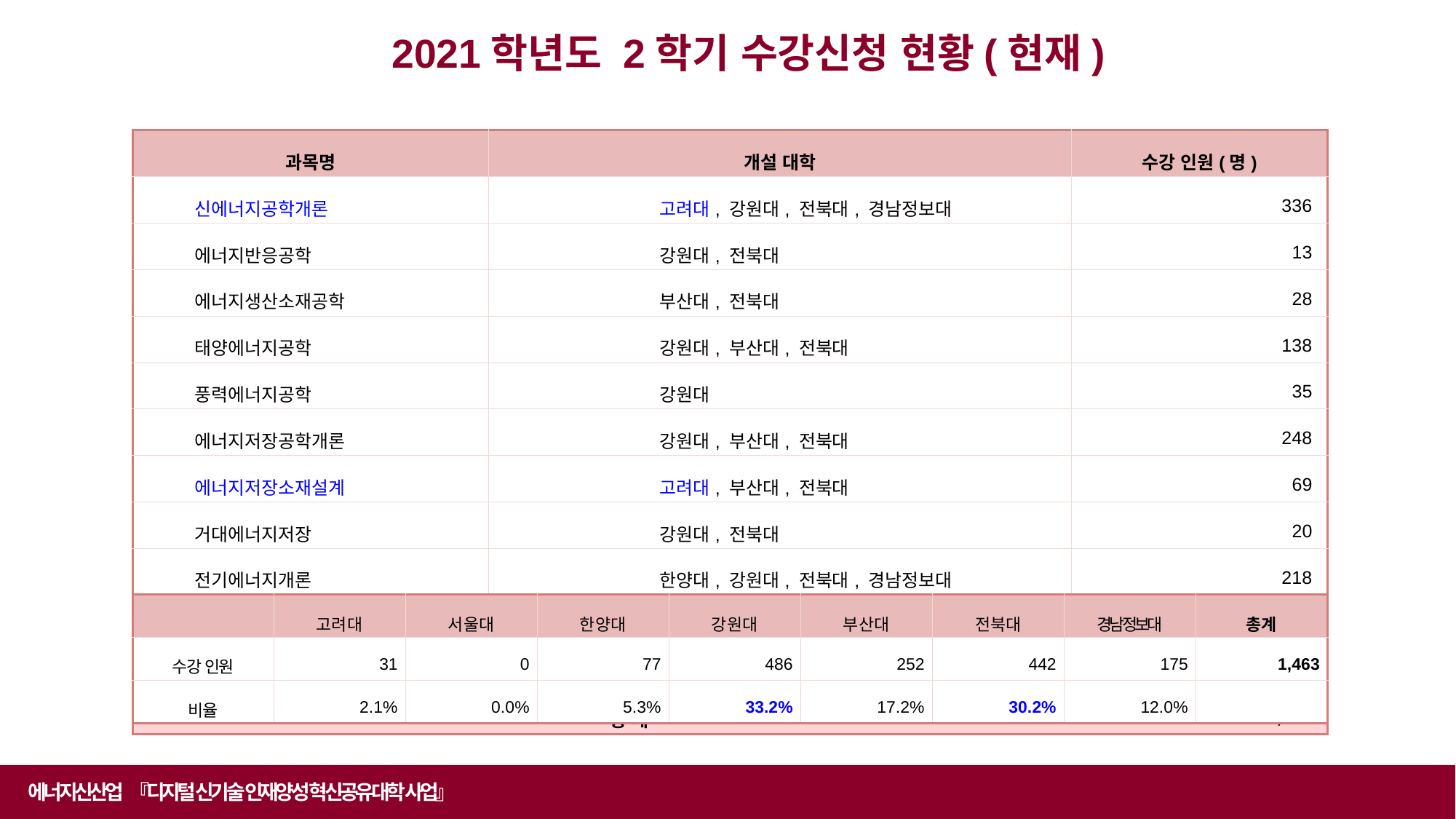

2021학년도 2학기 수강신청 현황(현재)
| 과목명 | 개설 대학 | 수강 인원(명) |
| --- | --- | --- |
| 신에너지공학개론 | 고려대, 강원대, 전북대, 경남정보대 | 336 |
| 에너지반응공학 | 강원대, 전북대 | 13 |
| 에너지생산소재공학 | 부산대, 전북대 | 28 |
| 태양에너지공학 | 강원대, 부산대, 전북대 | 138 |
| 풍력에너지공학 | 강원대 | 35 |
| 에너지저장공학개론 | 강원대, 부산대, 전북대 | 248 |
| 에너지저장소재설계 | 고려대, 부산대, 전북대 | 69 |
| 거대에너지저장 | 강원대, 전북대 | 20 |
| 전기에너지개론 | 한양대, 강원대, 전북대, 경남정보대 | 218 |
| 에너지기후변화정책 | 고려대, 강원대, 전북대 | 163 |
| 에너지신산업이슈연구 | 한양대, 강원대, 전북대 | 195 |
| 총 계 |  | 1,463 |

|  | 고려대 | 서울대 | 한양대 | 강원대 | 부산대 | 전북대 | 경남정보대 | 총계 |
| --- | --- | --- | --- | --- | --- | --- | --- | --- |
| 수강 인원 | 31 | 0 | 77 | 486 | 252 | 442 | 175 | 1,463 |
| 비율 | 2.1% | 0.0% | 5.3% | 33.2% | 17.2% | 30.2% | 12.0% |  |